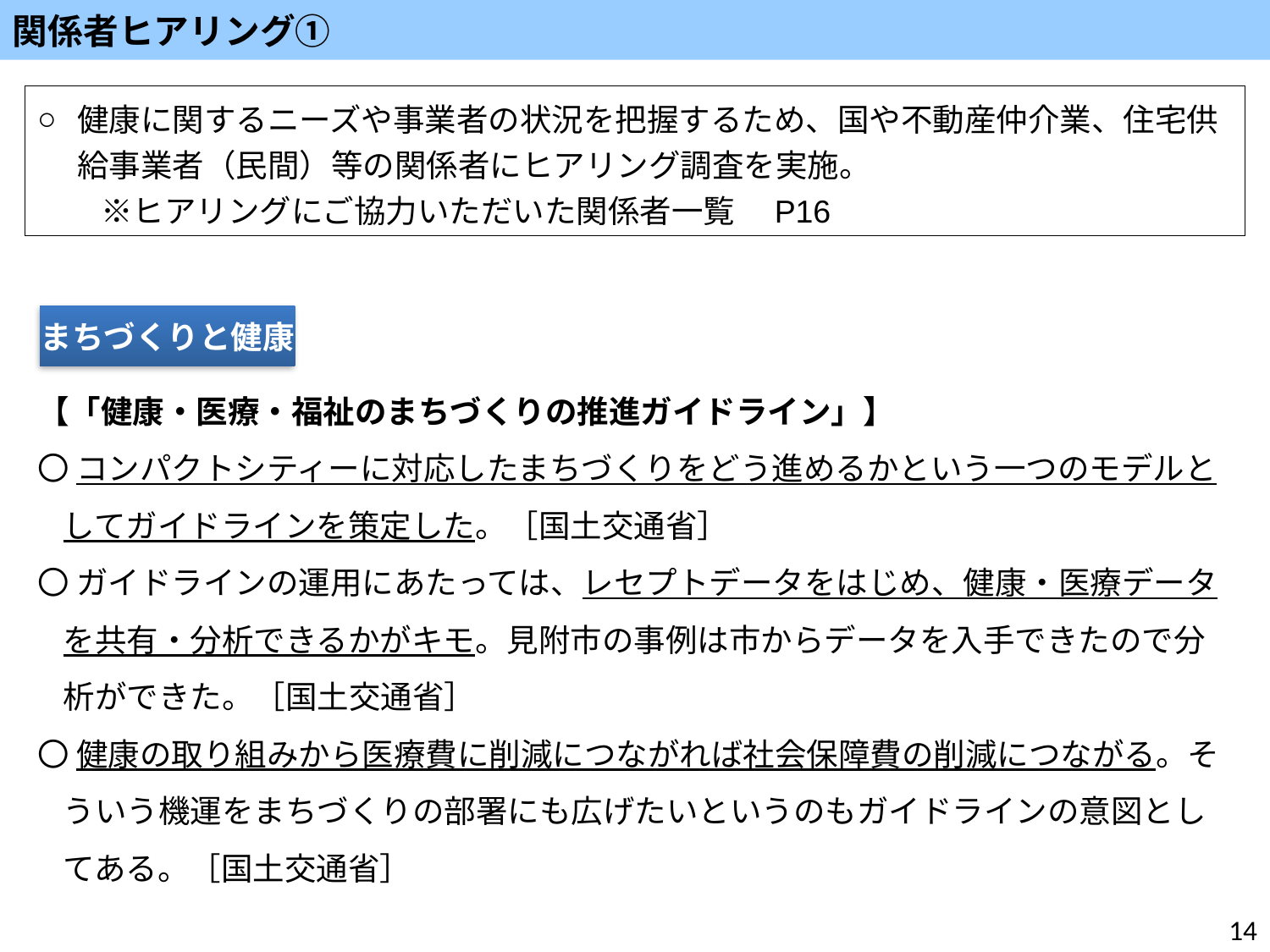

関係者ヒアリング①
健康に関するニーズや事業者の状況を把握するため、国や不動産仲介業、住宅供給事業者（民間）等の関係者にヒアリング調査を実施。
　　※ヒアリングにご協力いただいた関係者一覧　P16
まちづくりと健康
【「健康・医療・福祉のまちづくりの推進ガイドライン」】
〇 コンパクトシティーに対応したまちづくりをどう進めるかという一つのモデルとしてガイドラインを策定した。［国土交通省］
〇 ガイドラインの運用にあたっては、レセプトデータをはじめ、健康・医療データを共有・分析できるかがキモ。見附市の事例は市からデータを入手できたので分析ができた。［国土交通省］
〇 健康の取り組みから医療費に削減につながれば社会保障費の削減につながる。そういう機運をまちづくりの部署にも広げたいというのもガイドラインの意図としてある。［国土交通省］

14